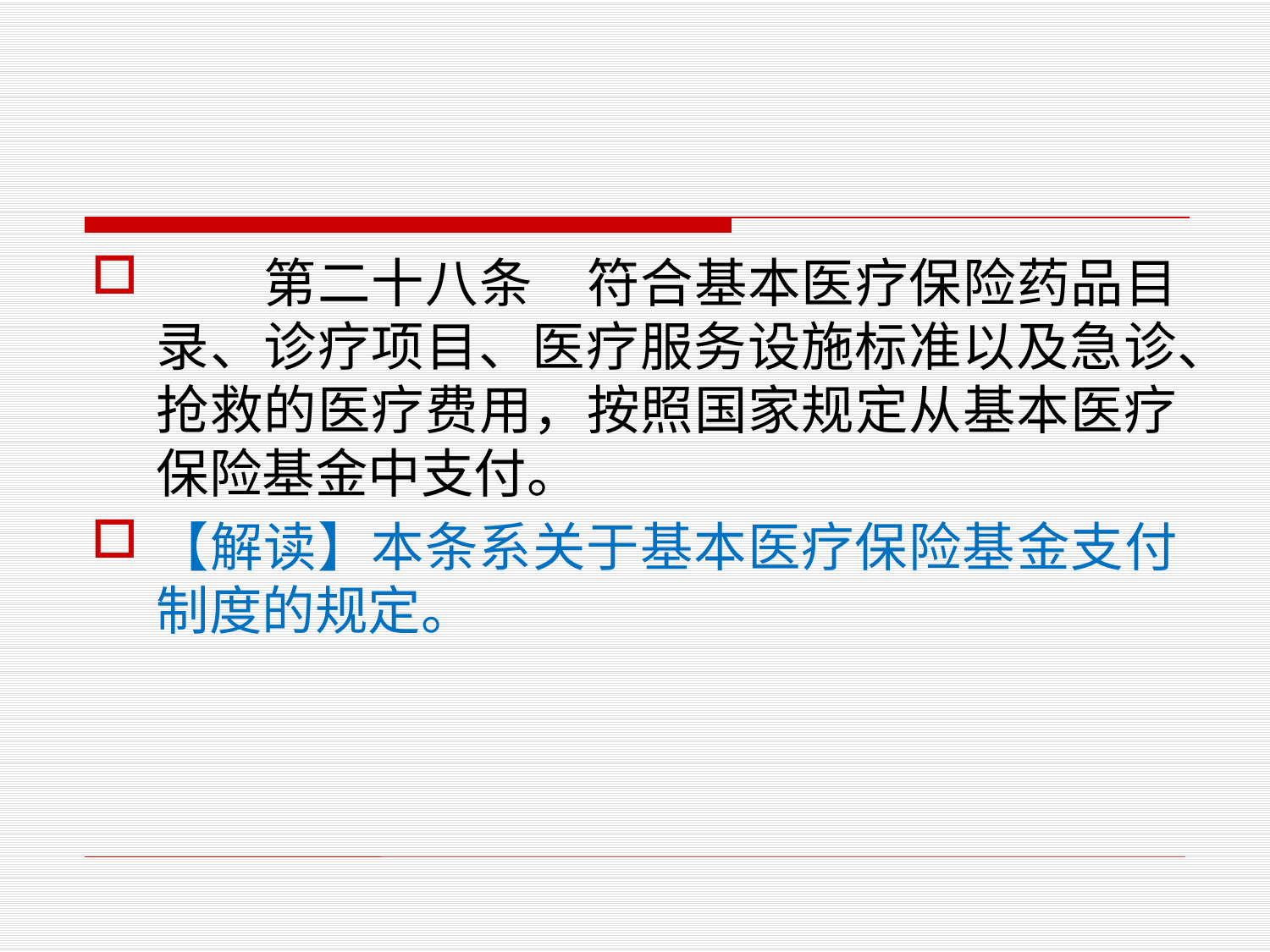

第二十八条　符合基本医疗保险药品目录、诊疗项目、医疗服务设施标准以及急诊、抢救的医疗费用，按照国家规定从基本医疗保险基金中支付。
【解读】本条系关于基本医疗保险基金支付制度的规定。